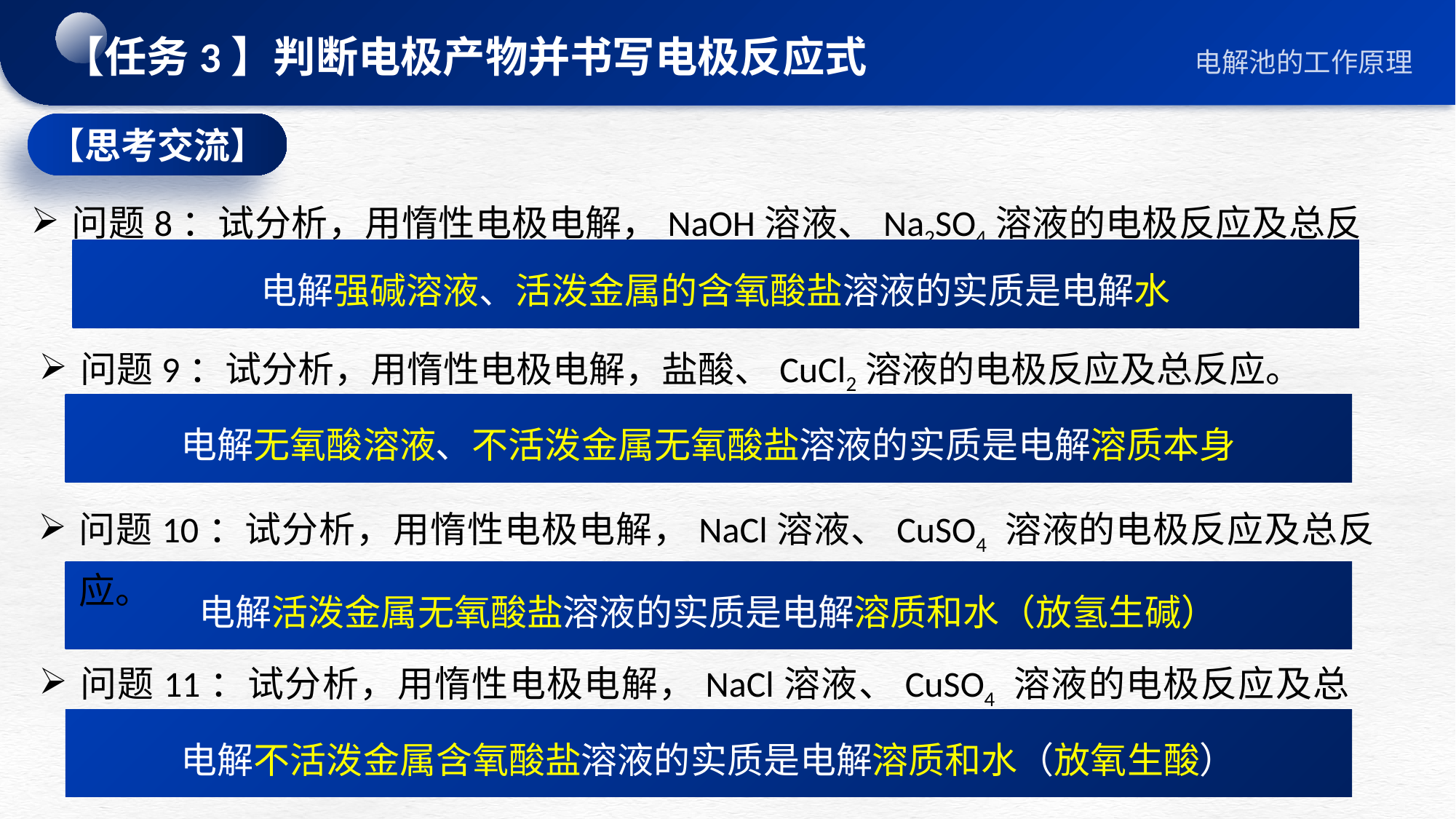

【任务3】判断电极产物并书写电极反应式
【思考交流】
问题8：试分析，用惰性电极电解，NaOH溶液、Na2SO4溶液的电极反应及总反应。
电解强碱溶液、活泼金属的含氧酸盐溶液的实质是电解水
问题9：试分析，用惰性电极电解，盐酸、CuCl2溶液的电极反应及总反应。
电解无氧酸溶液、不活泼金属无氧酸盐溶液的实质是电解溶质本身
问题10：试分析，用惰性电极电解，NaCl溶液、CuSO4 溶液的电极反应及总反应。
电解活泼金属无氧酸盐溶液的实质是电解溶质和水（放氢生碱）
问题11：试分析，用惰性电极电解，NaCl溶液、CuSO4 溶液的电极反应及总反应。
电解不活泼金属含氧酸盐溶液的实质是电解溶质和水（放氧生酸）